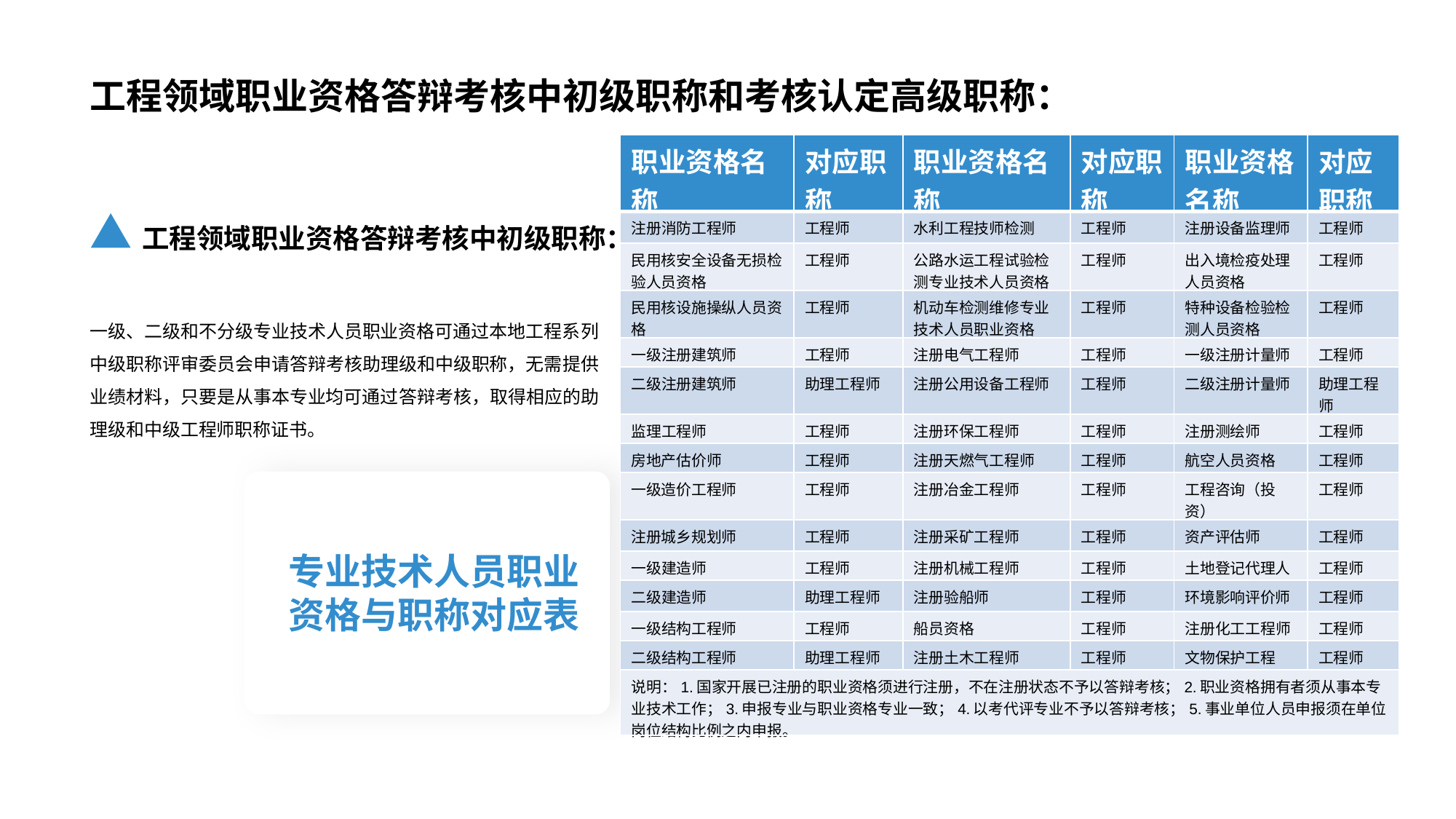

# 工程领域职业资格答辩考核中初级职称和考核认定高级职称：

▲工程领域职业资格答辩考核中初级职称：
一级、二级和不分级专业技术人员职业资格可通过本地工程系列中级职称评审委员会申请答辩考核助理级和中级职称，无需提供业绩材料，只要是从事本专业均可通过答辩考核，取得相应的助理级和中级工程师职称证书。

专业技术人员职业资格与职称对应表
| 职业资格名称 | 对应职称 | 职业资格名称 | 对应职称 | 职业资格名称 | 对应职称 |
| --- | --- | --- | --- | --- | --- |
| 注册消防工程师 | 工程师 | 水利工程技师检测 | 工程师 | 注册设备监理师 | 工程师 |
| 民用核安全设备无损检验人员资格 | 工程师 | 公路水运工程试验检测专业技术人员资格 | 工程师 | 出入境检疫处理人员资格 | 工程师 |
| 民用核设施操纵人员资格 | 工程师 | 机动车检测维修专业技术人员职业资格 | 工程师 | 特种设备检验检测人员资格 | 工程师 |
| 一级注册建筑师 | 工程师 | 注册电气工程师 | 工程师 | 一级注册计量师 | 工程师 |
| 二级注册建筑师 | 助理工程师 | 注册公用设备工程师 | 工程师 | 二级注册计量师 | 助理工程师 |
| 监理工程师 | 工程师 | 注册环保工程师 | 工程师 | 注册测绘师 | 工程师 |
| 房地产估价师 | 工程师 | 注册天燃气工程师 | 工程师 | 航空人员资格 | 工程师 |
| 一级造价工程师 | 工程师 | 注册冶金工程师 | 工程师 | 工程咨询（投资） | 工程师 |
| 注册城乡规划师 | 工程师 | 注册采矿工程师 | 工程师 | 资产评估师 | 工程师 |
| 一级建造师 | 工程师 | 注册机械工程师 | 工程师 | 土地登记代理人 | 工程师 |
| 二级建造师 | 助理工程师 | 注册验船师 | 工程师 | 环境影响评价师 | 工程师 |
| 一级结构工程师 | 工程师 | 船员资格 | 工程师 | 注册化工工程师 | 工程师 |
| 二级结构工程师 | 助理工程师 | 注册土木工程师 | 工程师 | 文物保护工程 | 工程师 |
| 说明：1.国家开展已注册的职业资格须进行注册，不在注册状态不予以答辩考核；2.职业资格拥有者须从事本专业技术工作；3.申报专业与职业资格专业一致；4.以考代评专业不予以答辩考核；5.事业单位人员申报须在单位岗位结构比例之内申报。 |  |  |  |  |  |